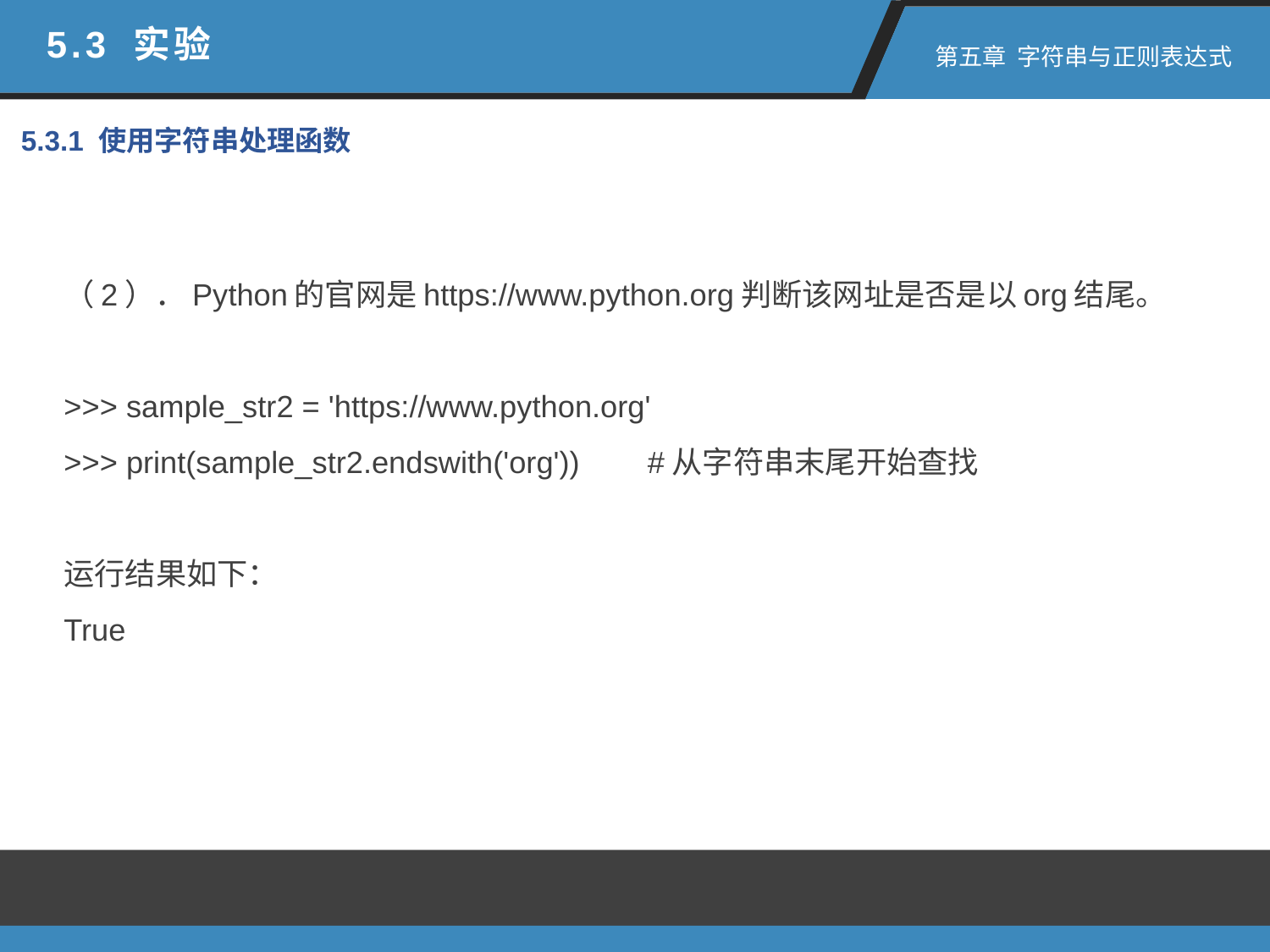

5.3 实验
  第五章  字符串与正则表达式
5.3.1 使用字符串处理函数
（2）．Python的官网是https://www.python.org判断该网址是否是以org结尾。

>>> sample_str2 = 'https://www.python.org'
>>> print(sample_str2.endswith('org'))        #从字符串末尾开始查找

运行结果如下：
True